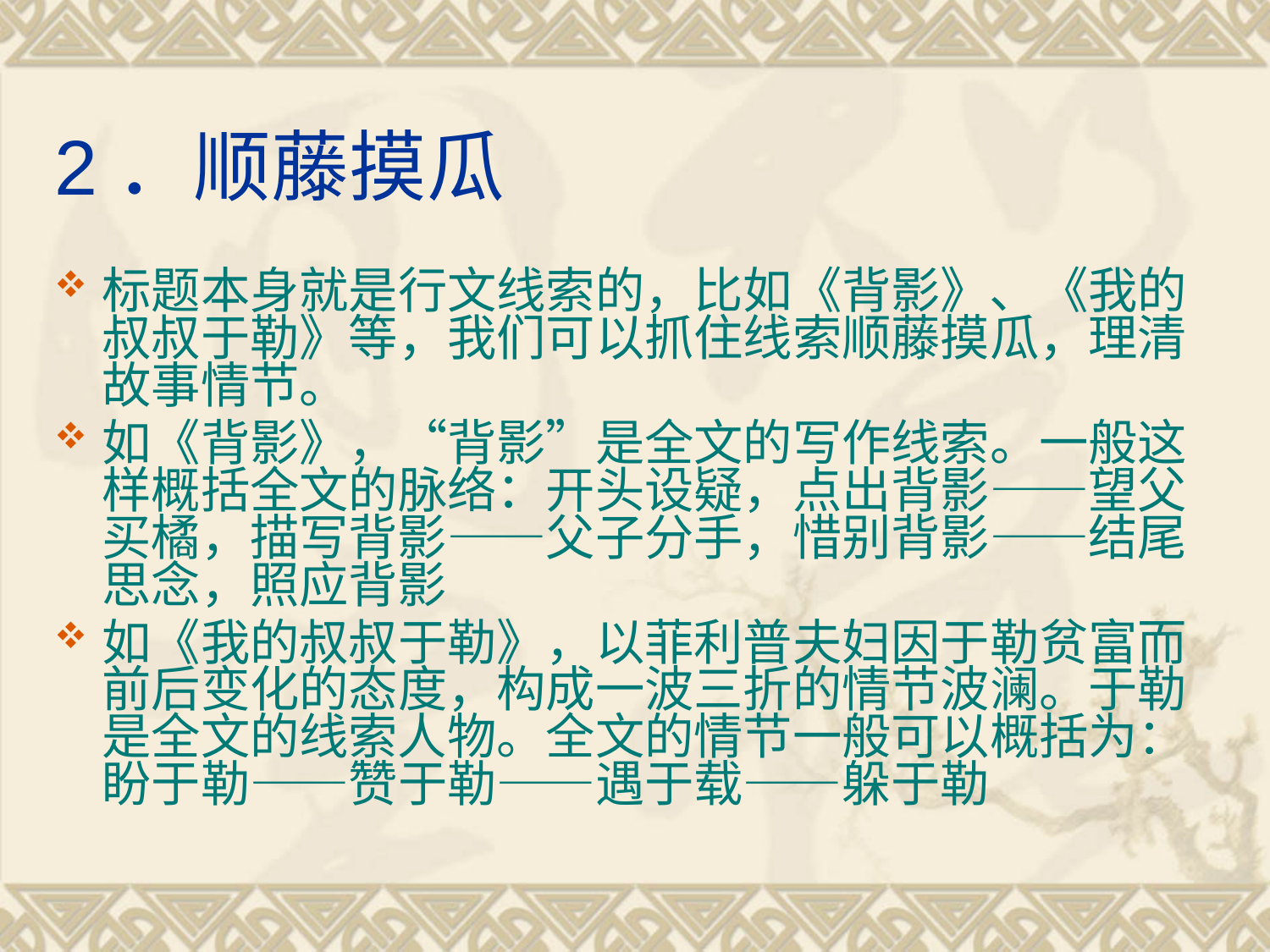

# 2．顺藤摸瓜
标题本身就是行文线索的，比如《背影》、《我的叔叔于勒》等，我们可以抓住线索顺藤摸瓜，理清故事情节。
如《背影》，“背影”是全文的写作线索。一般这样概括全文的脉络：开头设疑，点出背影——望父买橘，描写背影——父子分手，惜别背影——结尾思念，照应背影
如《我的叔叔于勒》，以菲利普夫妇因于勒贫富而前后变化的态度，构成一波三折的情节波澜。于勒是全文的线索人物。全文的情节一般可以概括为：盼于勒——赞于勒——遇于载——躲于勒